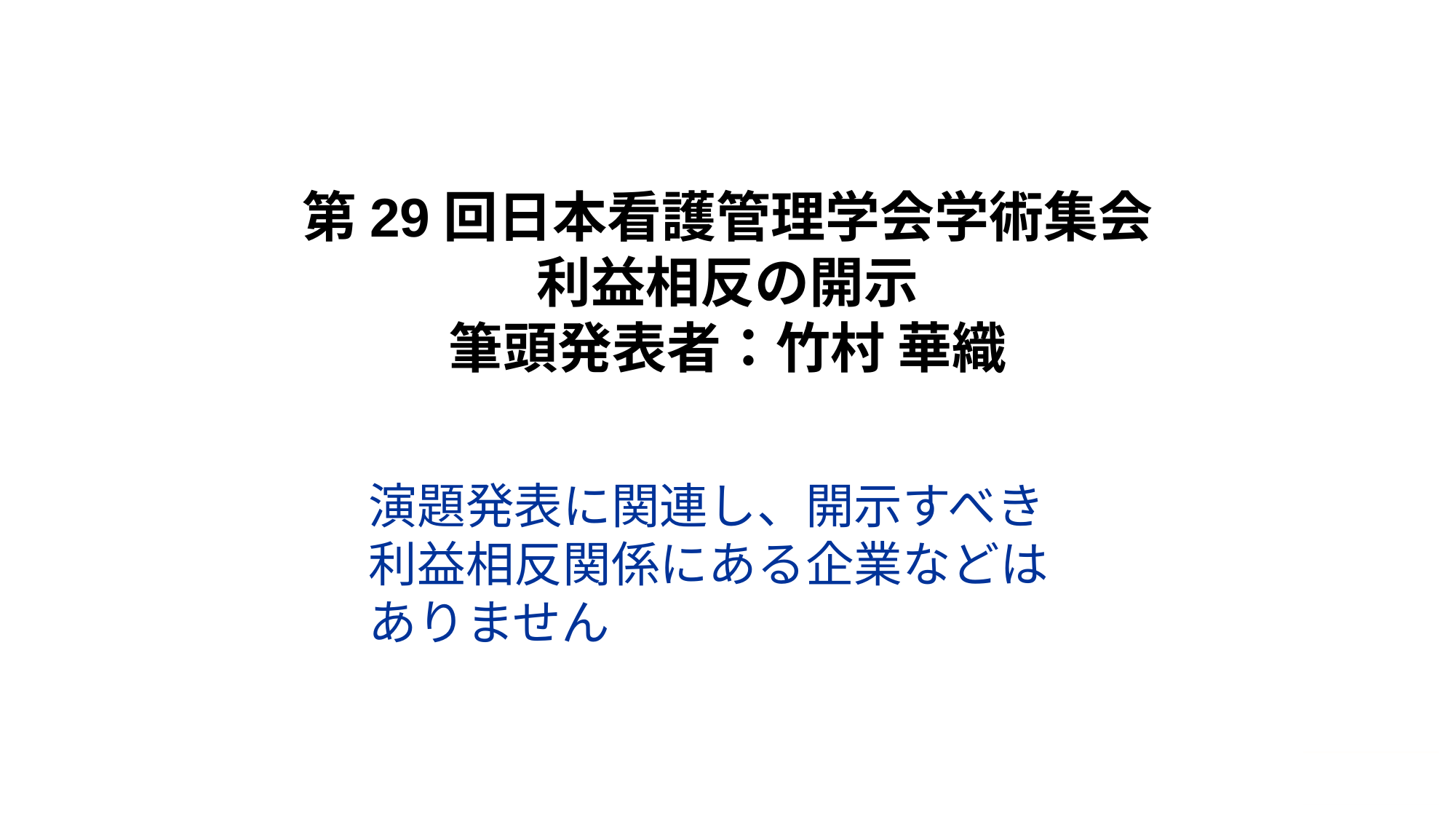

# 第29回日本看護管理学会学術集会 利益相反の開示 筆頭発表者：竹村 華織
演題発表に関連し、開示すべき
利益相反関係にある企業などは
ありません